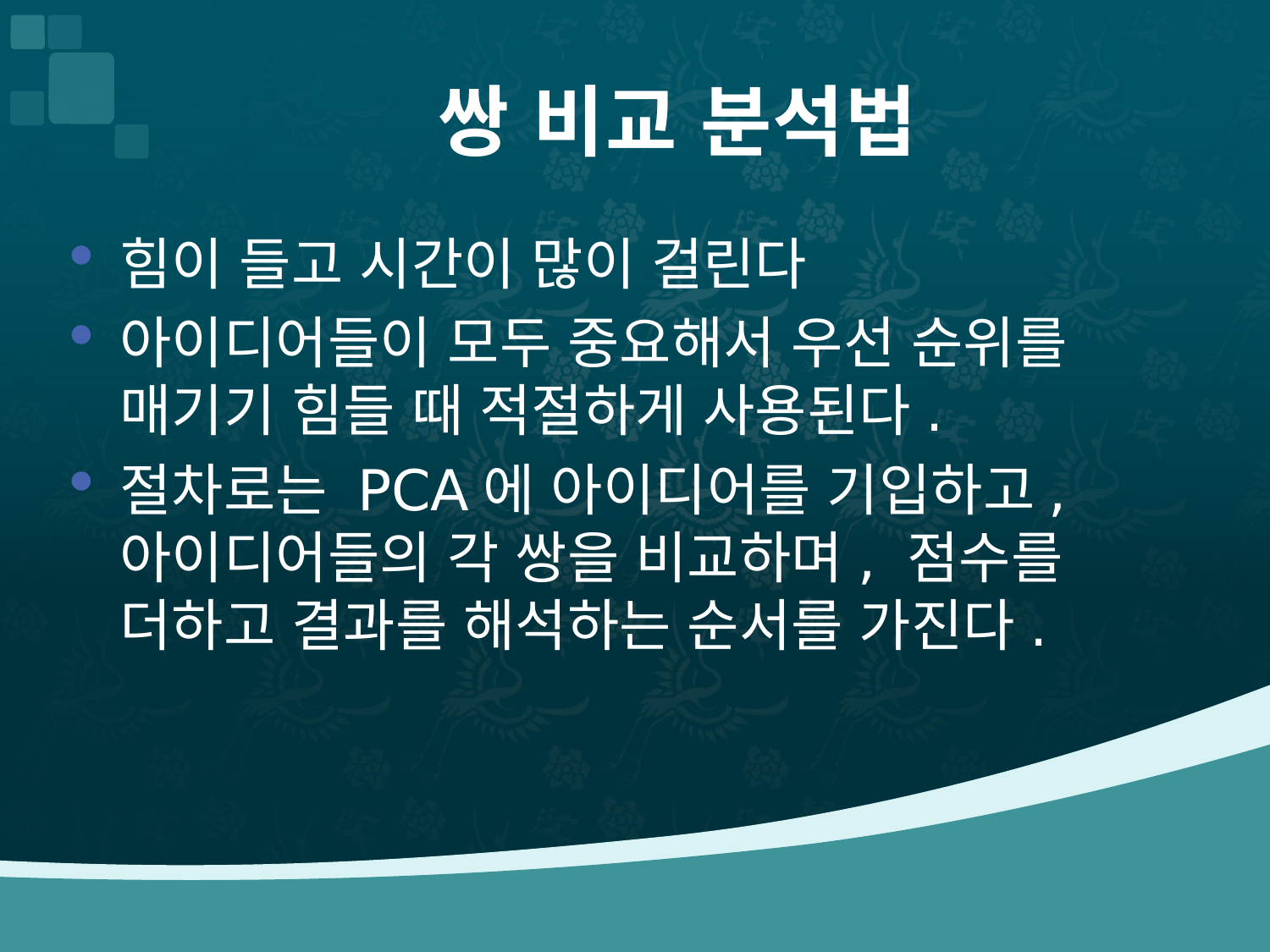

# 쌍 비교 분석법
힘이 들고 시간이 많이 걸린다
아이디어들이 모두 중요해서 우선 순위를 매기기 힘들 때 적절하게 사용된다.
절차로는 PCA에 아이디어를 기입하고, 아이디어들의 각 쌍을 비교하며, 점수를 더하고 결과를 해석하는 순서를 가진다.